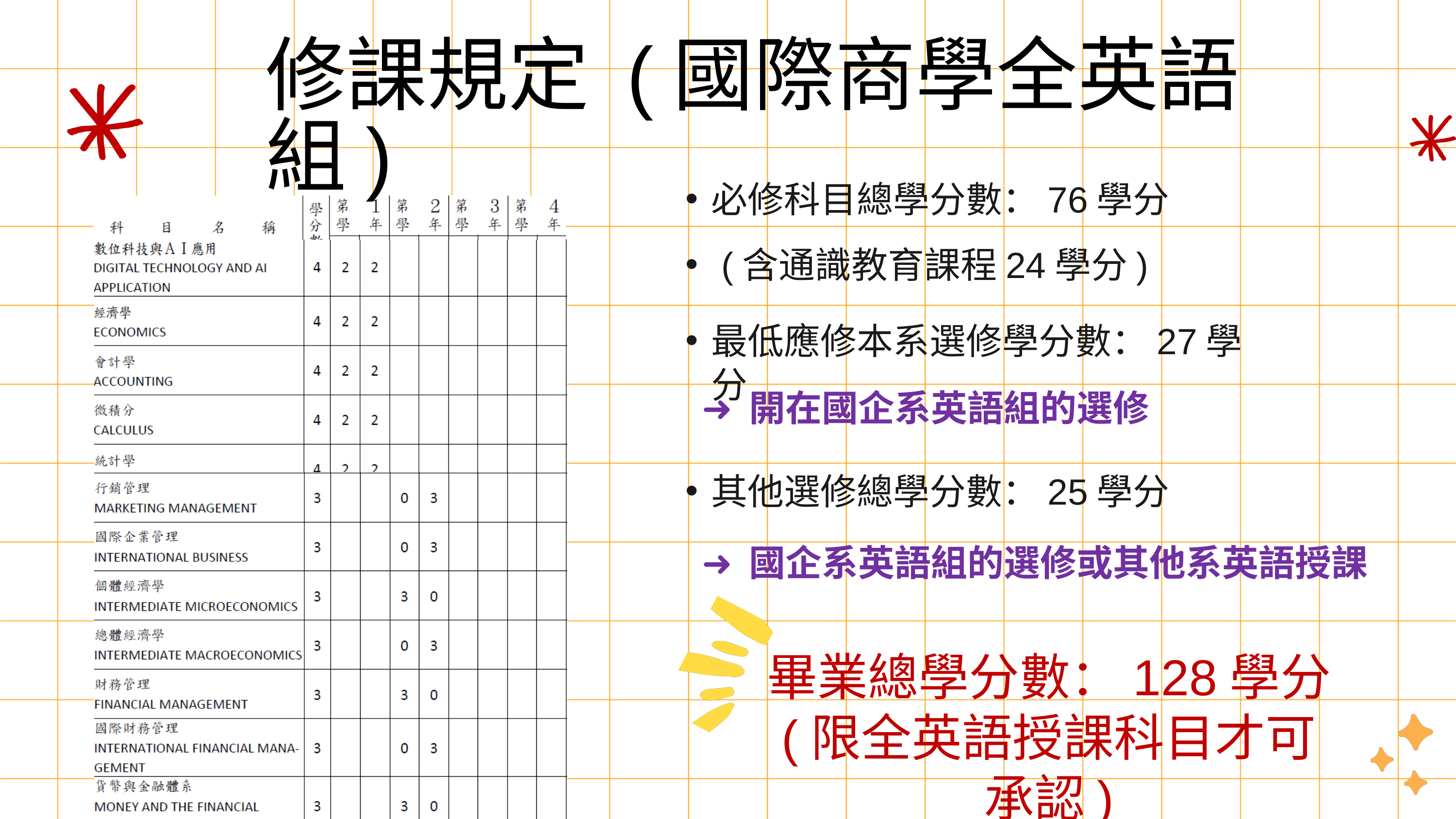

修課規定 (國際商學全英語組)

必修科目總學分數：76學分
 (含通識教育課程24學分)

最低應修本系選修學分數：27學分
➜ 開在國企系英語組的選修
其他選修總學分數：25學分

➜ 國企系英語組的選修或其他系英語授課

畢業總學分數：128學分
(限全英語授課科目才可承認)